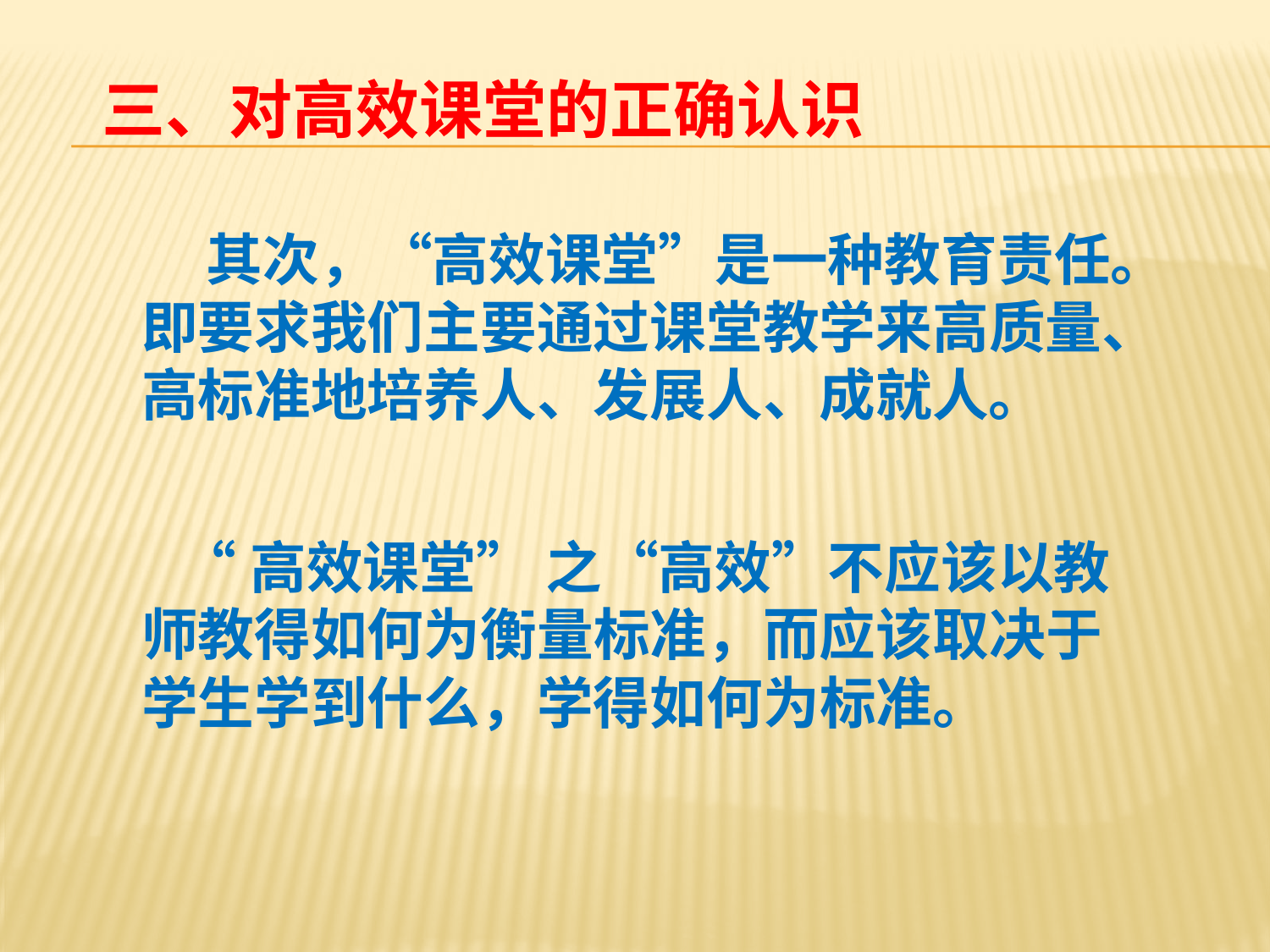

# 三、对高效课堂的正确认识
    其次，“高效课堂”是一种教育责任。即要求我们主要通过课堂教学来高质量、高标准地培养人、发展人、成就人。

   “高效课堂” 之“高效”不应该以教师教得如何为衡量标准，而应该取决于学生学到什么，学得如何为标准。